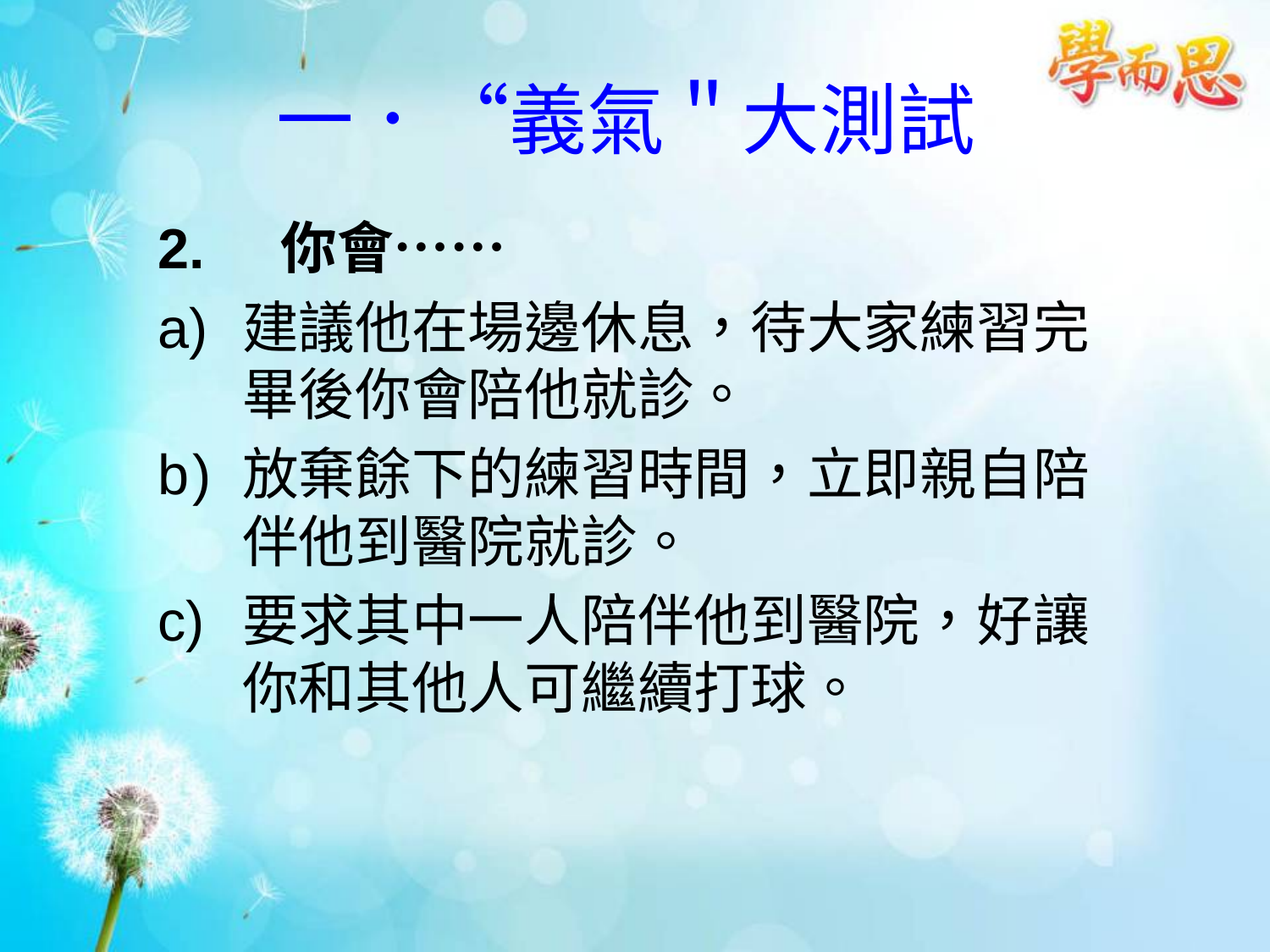

# 一．“義氣＂大測試
2.    你會……
建議他在場邊休息，待大家練習完畢後你會陪他就診。
放棄餘下的練習時間，立即親自陪伴他到醫院就診。
要求其中一人陪伴他到醫院，好讓你和其他人可繼續打球。